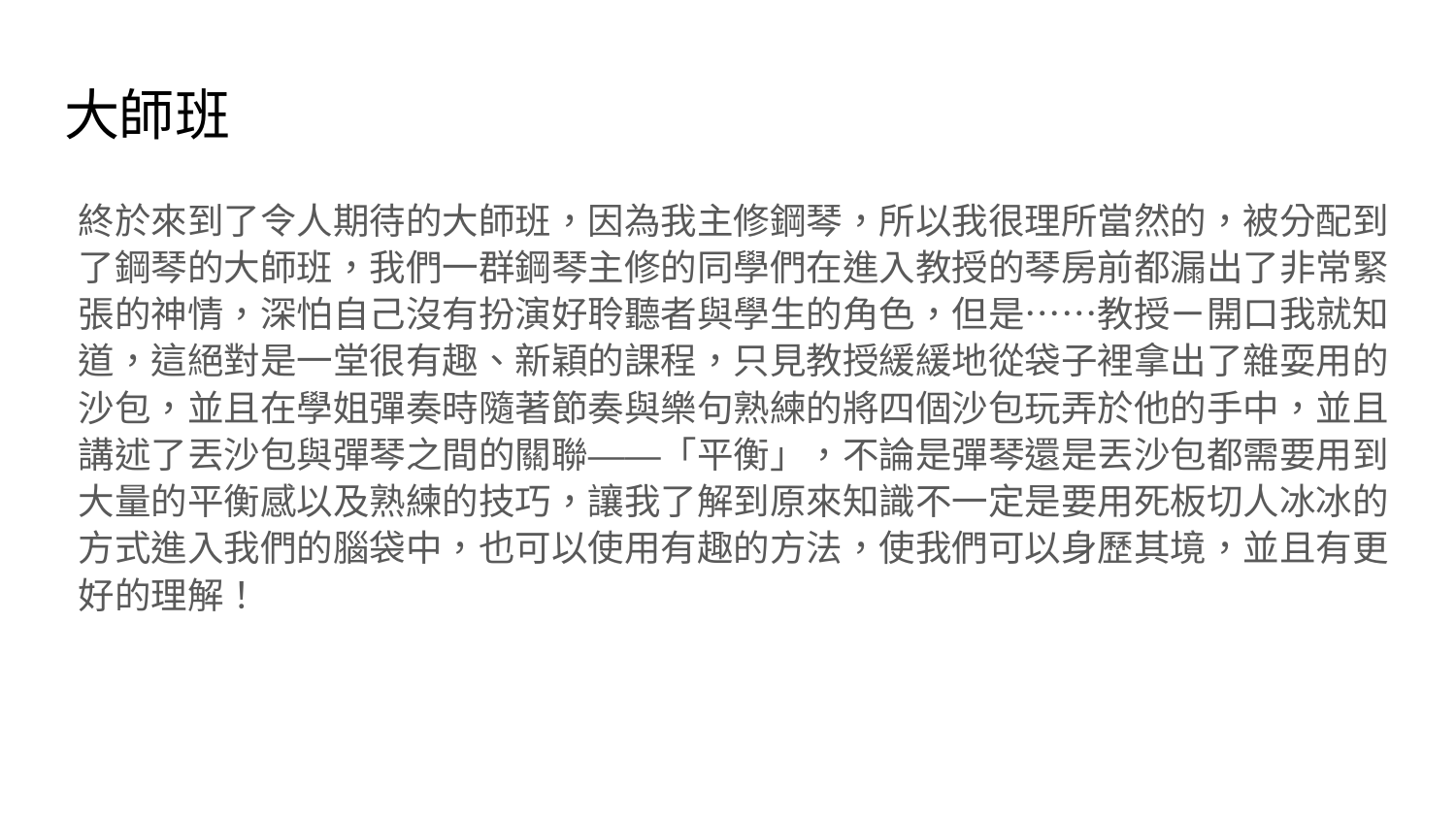

# 大師班
終於來到了令人期待的大師班，因為我主修鋼琴，所以我很理所當然的，被分配到了鋼琴的大師班，我們一群鋼琴主修的同學們在進入教授的琴房前都漏出了非常緊張的神情，深怕自己沒有扮演好聆聽者與學生的角色，但是⋯⋯教授ㄧ開口我就知道，這絕對是一堂很有趣、新穎的課程，只見教授緩緩地從袋子裡拿出了雜耍用的沙包，並且在學姐彈奏時隨著節奏與樂句熟練的將四個沙包玩弄於他的手中，並且講述了丟沙包與彈琴之間的關聯——「平衡」，不論是彈琴還是丟沙包都需要用到大量的平衡感以及熟練的技巧，讓我了解到原來知識不一定是要用死板切人冰冰的方式進入我們的腦袋中，也可以使用有趣的方法，使我們可以身歷其境，並且有更好的理解！